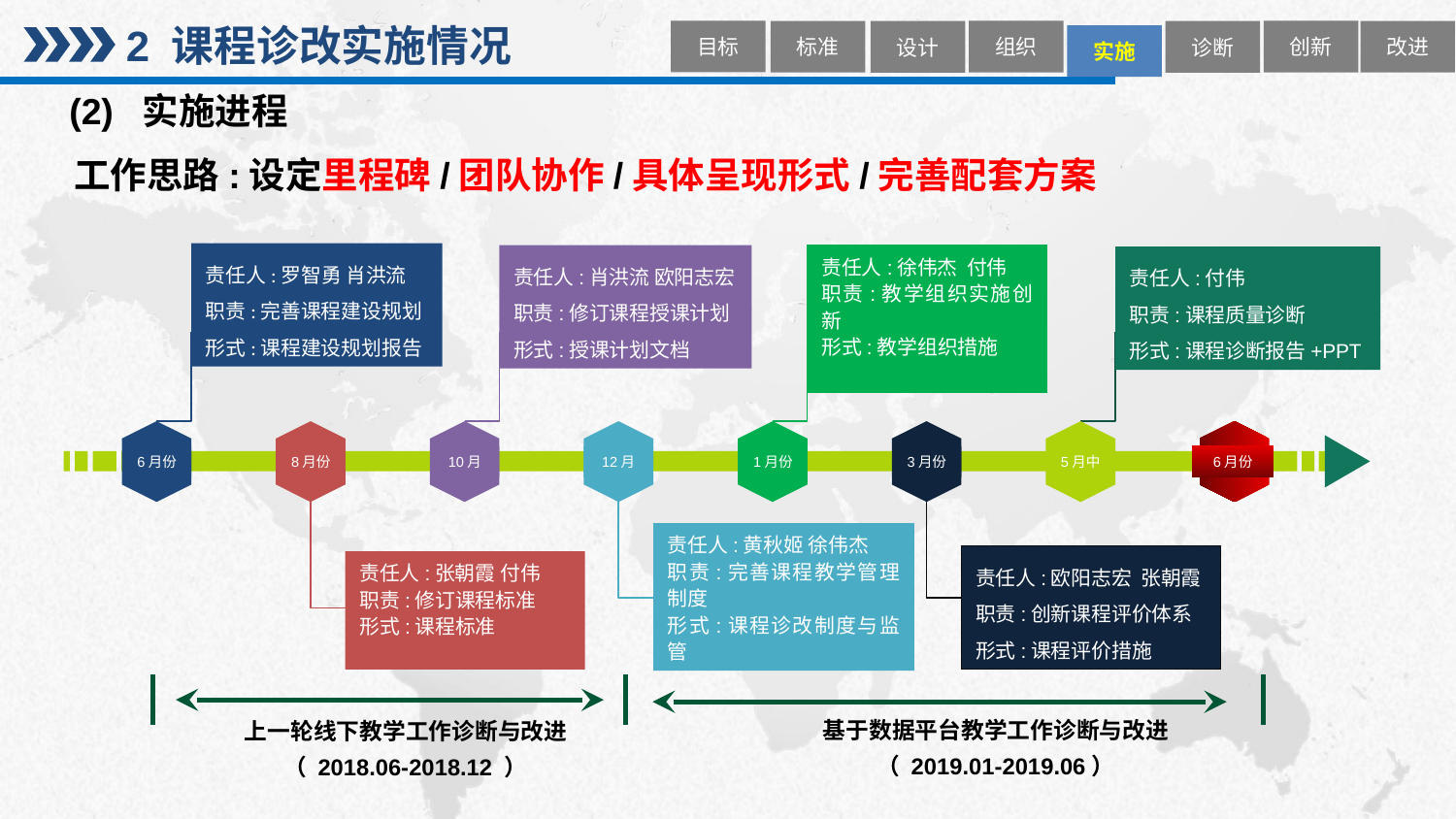

2 课程诊改实施情况
目标
组织
创新
标准
改进
设计
诊断
实施

(2)  实施进程
工作思路:设定里程碑/团队协作/具体呈现形式/完善配套方案
责任人:罗智勇 肖洪流
职责:完善课程建设规划
形式:课程建设规划报告

责任人:肖洪流 欧阳志宏
职责:修订课程授课计划
形式:授课计划文档

责任人:徐伟杰  付伟
职责:教学组织实施创新
形式:教学组织措施

责任人:付伟
职责:课程质量诊断
形式:课程诊断报告+PPT

6月份

8月份

10月

12月

1月份

3月份

5月中

6月份

责任人:黄秋姬 徐伟杰
职责:完善课程教学管理制度
形式:课程诊改制度与监管

责任人:欧阳志宏  张朝霞
职责:创新课程评价体系
形式:课程评价措施
责任人:张朝霞 付伟
职责:修订课程标准
形式:课程标准

基于数据平台教学工作诊断与改进
（ 2019.01-2019.06）
上一轮线下教学工作诊断与改进
（ 2018.06-2018.12 ）